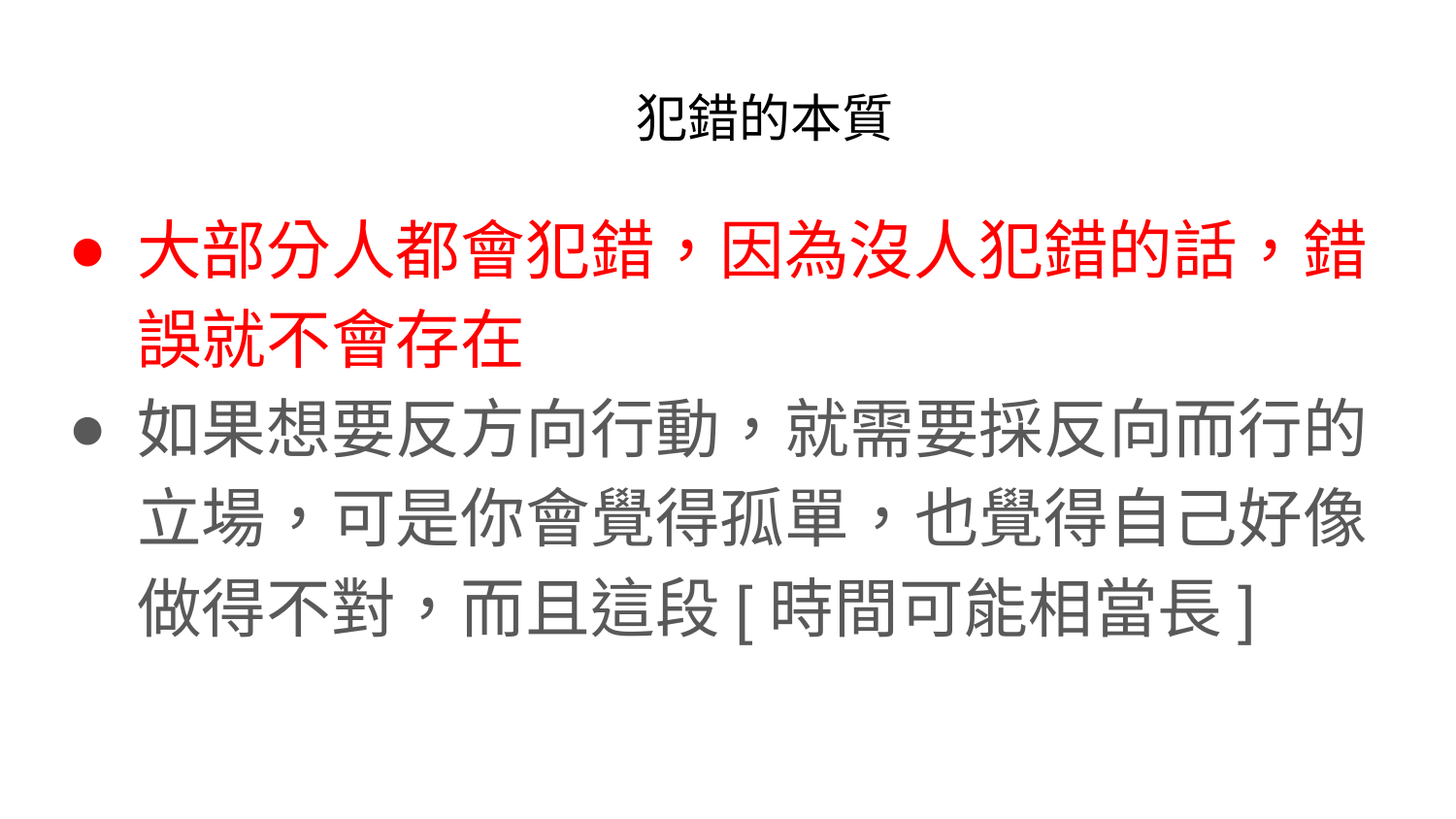

# 犯錯的本質
大部分人都會犯錯，因為沒人犯錯的話，錯誤就不會存在
如果想要反方向行動，就需要採反向而行的立場，可是你會覺得孤單，也覺得自己好像做得不對，而且這段[時間可能相當長]